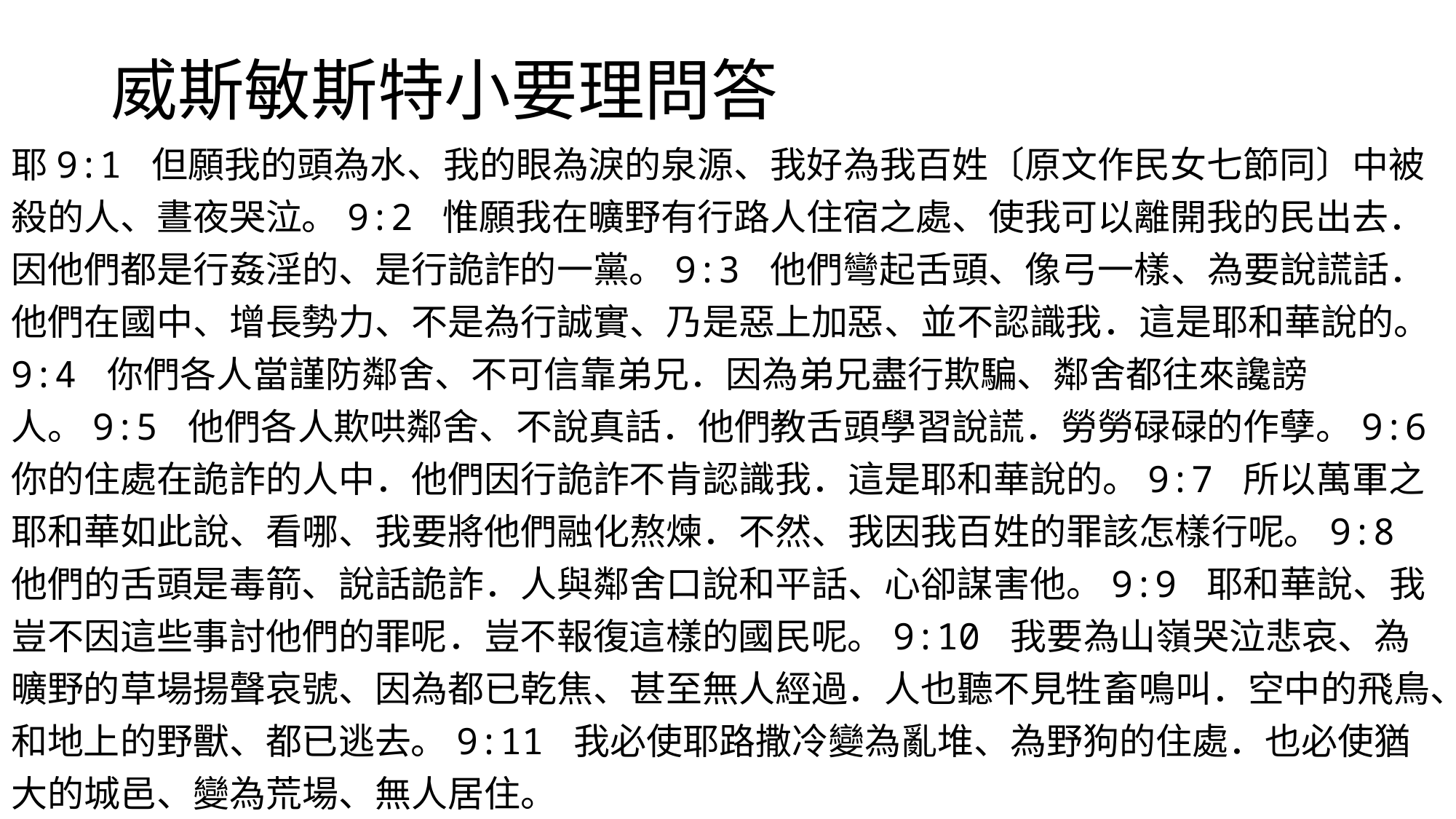

# 威斯敏斯特小要理問答
耶9:1 但願我的頭為水、我的眼為淚的泉源、我好為我百姓〔原文作民女七節同〕中被殺的人、晝夜哭泣。9:2 惟願我在曠野有行路人住宿之處、使我可以離開我的民出去．因他們都是行姦淫的、是行詭詐的一黨。9:3 他們彎起舌頭、像弓一樣、為要說謊話．他們在國中、增長勢力、不是為行誠實、乃是惡上加惡、並不認識我．這是耶和華說的。9:4 你們各人當謹防鄰舍、不可信靠弟兄．因為弟兄盡行欺騙、鄰舍都往來讒謗人。9:5 他們各人欺哄鄰舍、不說真話．他們教舌頭學習說謊．勞勞碌碌的作孽。9:6 你的住處在詭詐的人中．他們因行詭詐不肯認識我．這是耶和華說的。9:7 所以萬軍之耶和華如此說、看哪、我要將他們融化熬煉．不然、我因我百姓的罪該怎樣行呢。9:8 他們的舌頭是毒箭、說話詭詐．人與鄰舍口說和平話、心卻謀害他。9:9 耶和華說、我豈不因這些事討他們的罪呢．豈不報復這樣的國民呢。9:10 我要為山嶺哭泣悲哀、為曠野的草場揚聲哀號、因為都已乾焦、甚至無人經過．人也聽不見牲畜鳴叫．空中的飛鳥、和地上的野獸、都已逃去。9:11 我必使耶路撒冷變為亂堆、為野狗的住處．也必使猶大的城邑、變為荒場、無人居住。